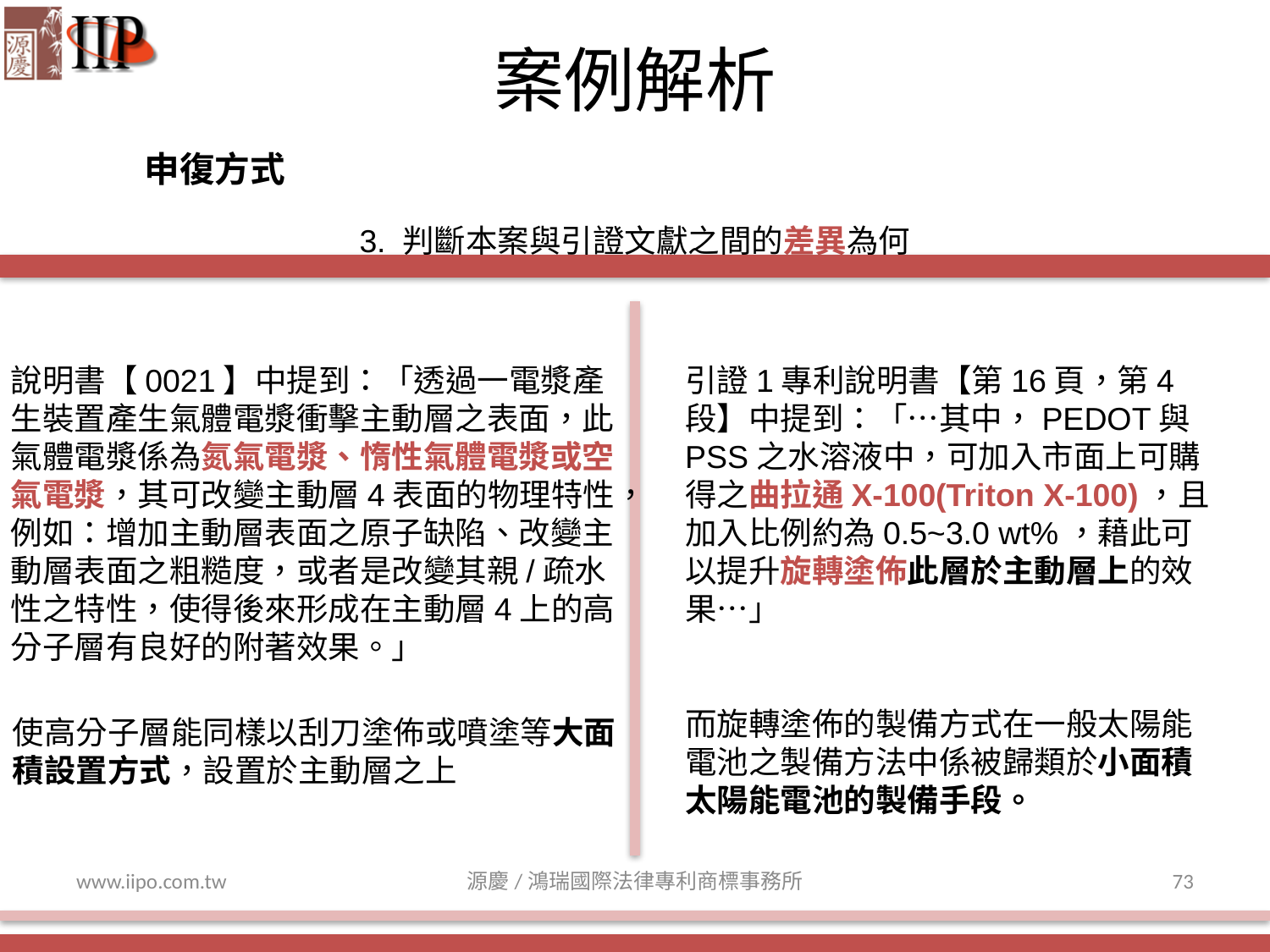

案例解析
申復方式
3. 判斷本案與引證文獻之間的差異為何
說明書【0021】中提到：「透過一電漿產生裝置產生氣體電漿衝擊主動層之表面，此氣體電漿係為氮氣電漿、惰性氣體電漿或空氣電漿，其可改變主動層4表面的物理特性，例如：增加主動層表面之原子缺陷、改變主動層表面之粗糙度，或者是改變其親/疏水性之特性，使得後來形成在主動層4上的高分子層有良好的附著效果。」
引證1專利說明書【第16頁，第4段】中提到：「…其中，PEDOT與PSS之水溶液中，可加入市面上可購得之曲拉通X-100(Triton X-100)，且加入比例約為0.5~3.0 wt%，藉此可以提升旋轉塗佈此層於主動層上的效果…」
而旋轉塗佈的製備方式在一般太陽能電池之製備方法中係被歸類於小面積太陽能電池的製備手段。
使高分子層能同樣以刮刀塗佈或噴塗等大面積設置方式，設置於主動層之上
www.iipo.com.tw
源慶/鴻瑞國際法律專利商標事務所
73